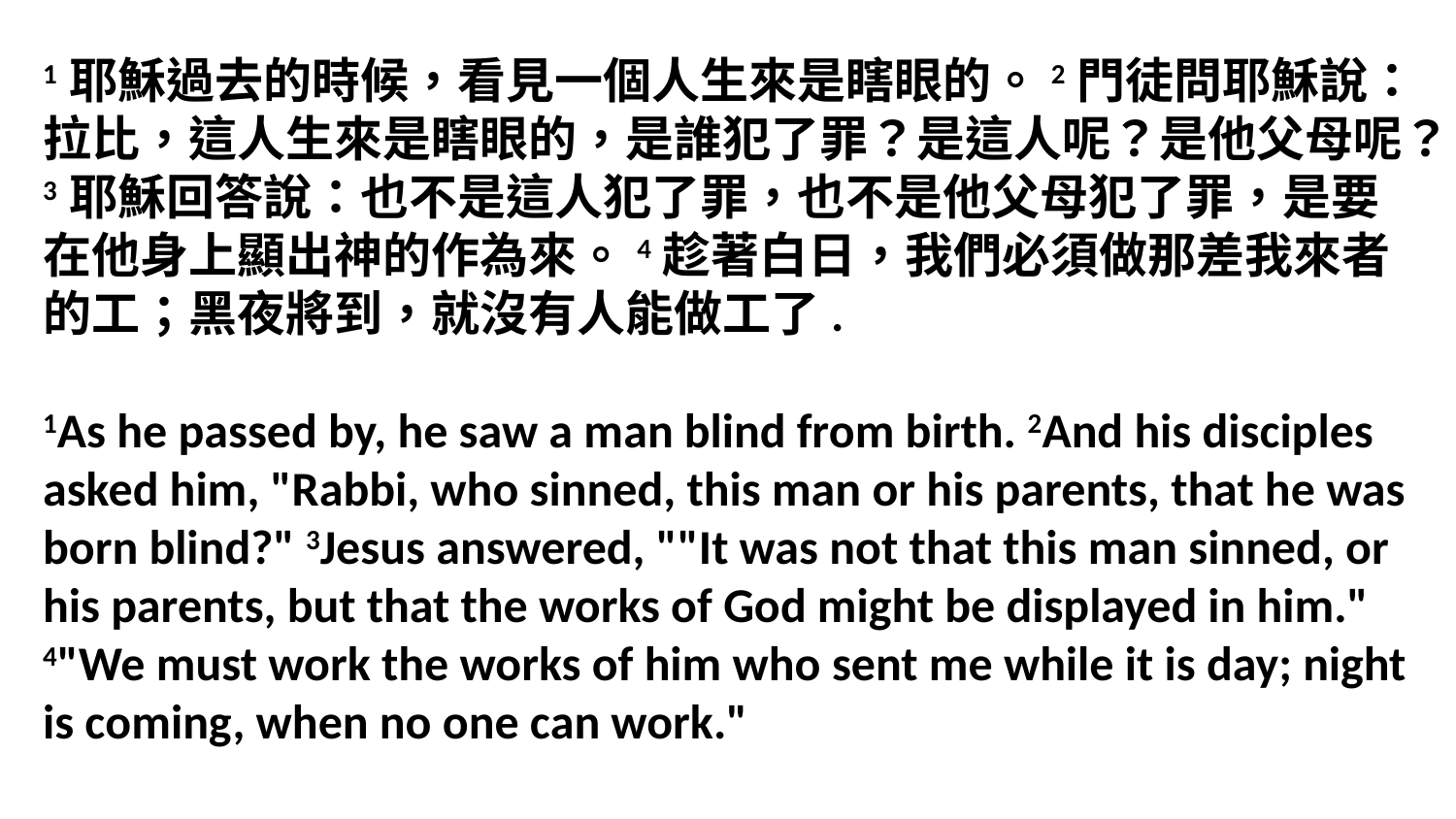

1耶穌過去的時候，看見一個人生來是瞎眼的。2門徒問耶穌說：拉比，這人生來是瞎眼的，是誰犯了罪？是這人呢？是他父母呢？3耶穌回答說：也不是這人犯了罪，也不是他父母犯了罪，是要在他身上顯出神的作為來。4趁著白日，我們必須做那差我來者的工；黑夜將到，就沒有人能做工了.

1As he passed by, he saw a man blind from birth. 2And his disciples asked him, "Rabbi, who sinned, this man or his parents, that he was born blind?" 3Jesus answered, ""It was not that this man sinned, or his parents, but that the works of God might be displayed in him." 4"We must work the works of him who sent me while it is day; night is coming, when no one can work."